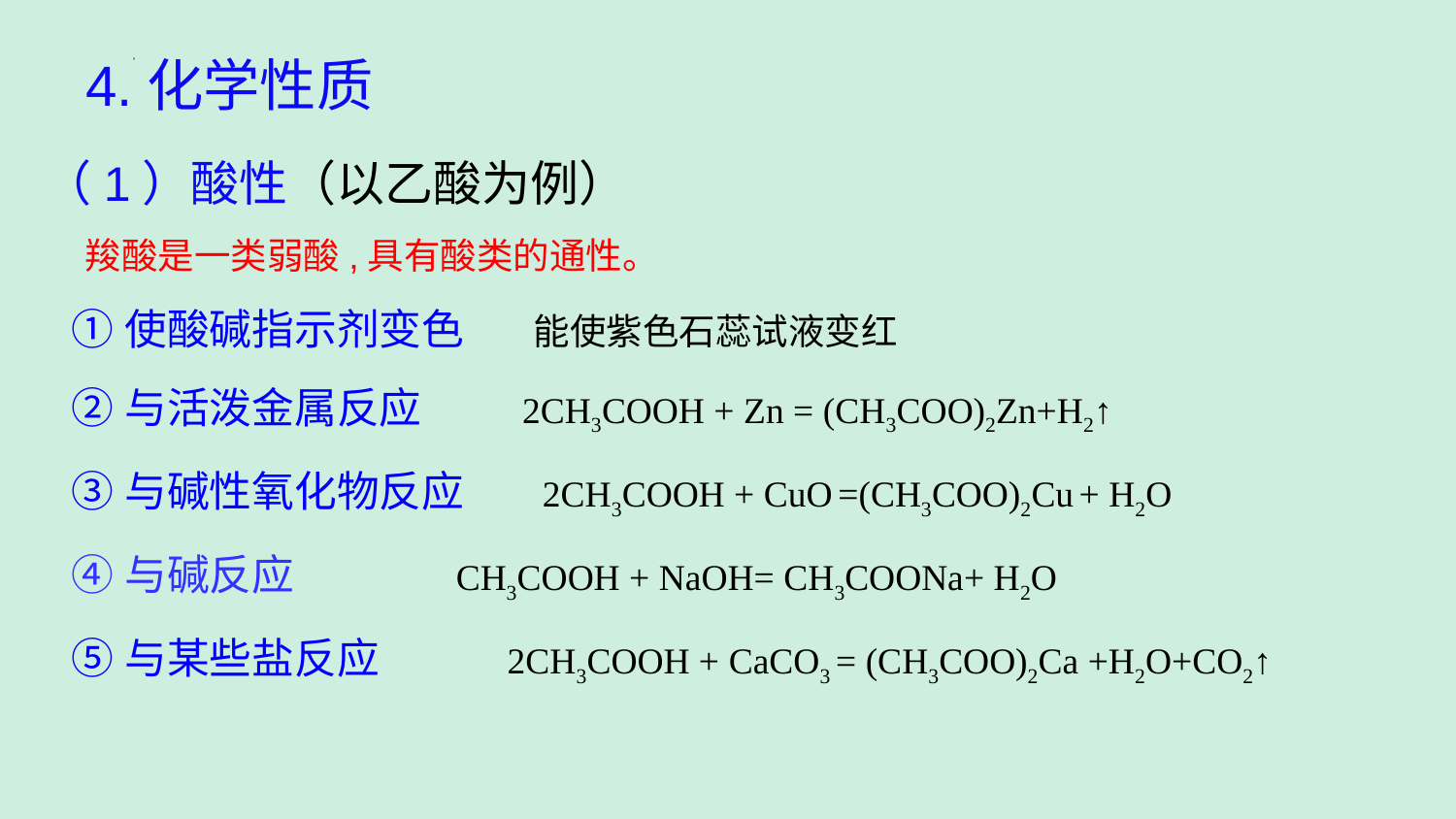

4.化学性质
（1）酸性（以乙酸为例）
    羧酸是一类弱酸,具有酸类的通性。
   ①使酸碱指示剂变色        能使紫色石蕊试液变红
   ②与活泼金属反应           2CH3COOH + Zn = (CH3COO)2Zn+H2↑
   ③与碱性氧化物反应        2CH3COOH + CuO =(CH3COO)2Cu + H2O
   ④与碱反应                CH3COOH + NaOH= CH3COONa+ H2O
   ⑤与某些盐反应             2CH3COOH + CaCO3 = (CH3COO)2Ca +H2O+CO2↑